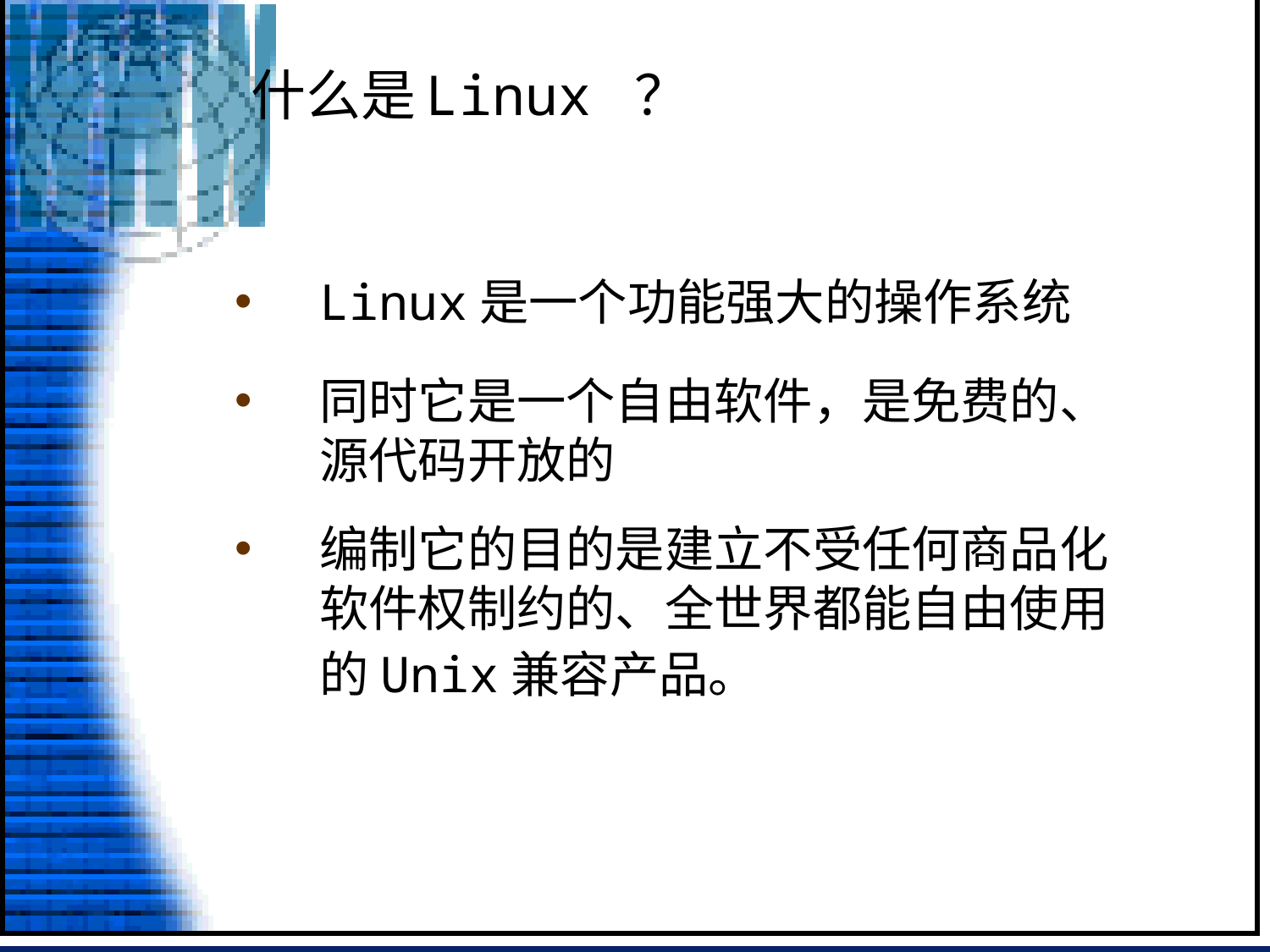

# 什么是Linux ？
Linux是一个功能强大的操作系统

同时它是一个自由软件，是免费的、源代码开放的

编制它的目的是建立不受任何商品化软件权制约的、全世界都能自由使用的Unix兼容产品。